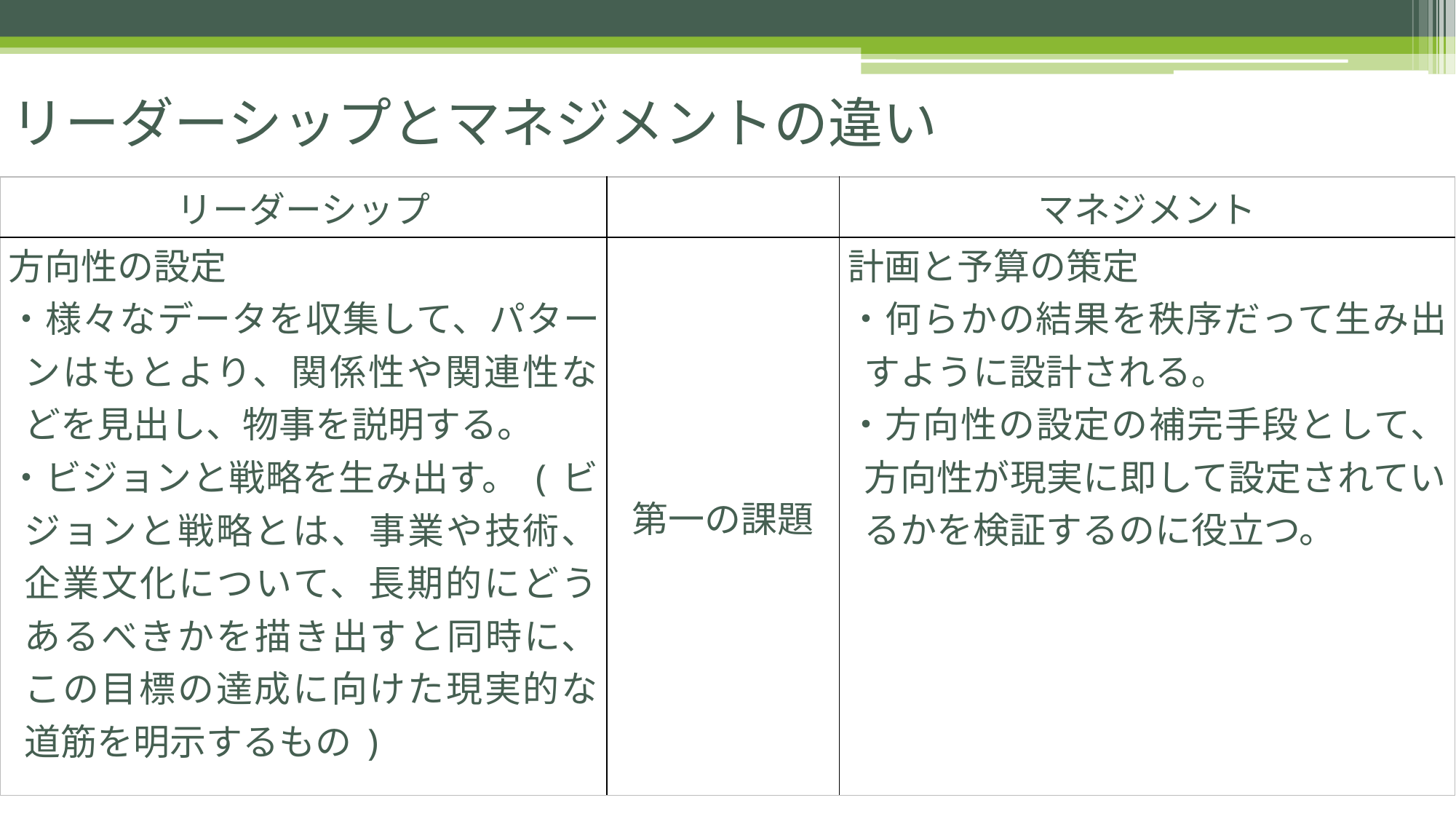

# リーダーシップとマネジメントの違い
| リーダーシップ |  | マネジメント |
| --- | --- | --- |
| 方向性の設定 ・様々なデータを収集して、パターンはもとより、関係性や関連性などを見出し、物事を説明する。 ・ビジョンと戦略を生み出す。(ビジョンと戦略とは、事業や技術、企業文化について、長期的にどうあるべきかを描き出すと同時に、この目標の達成に向けた現実的な道筋を明示するもの) | 第一の課題 | 計画と予算の策定 ・何らかの結果を秩序だって生み出すように設計される。 ・方向性の設定の補完手段として、方向性が現実に即して設定されているかを検証するのに役立つ。 |